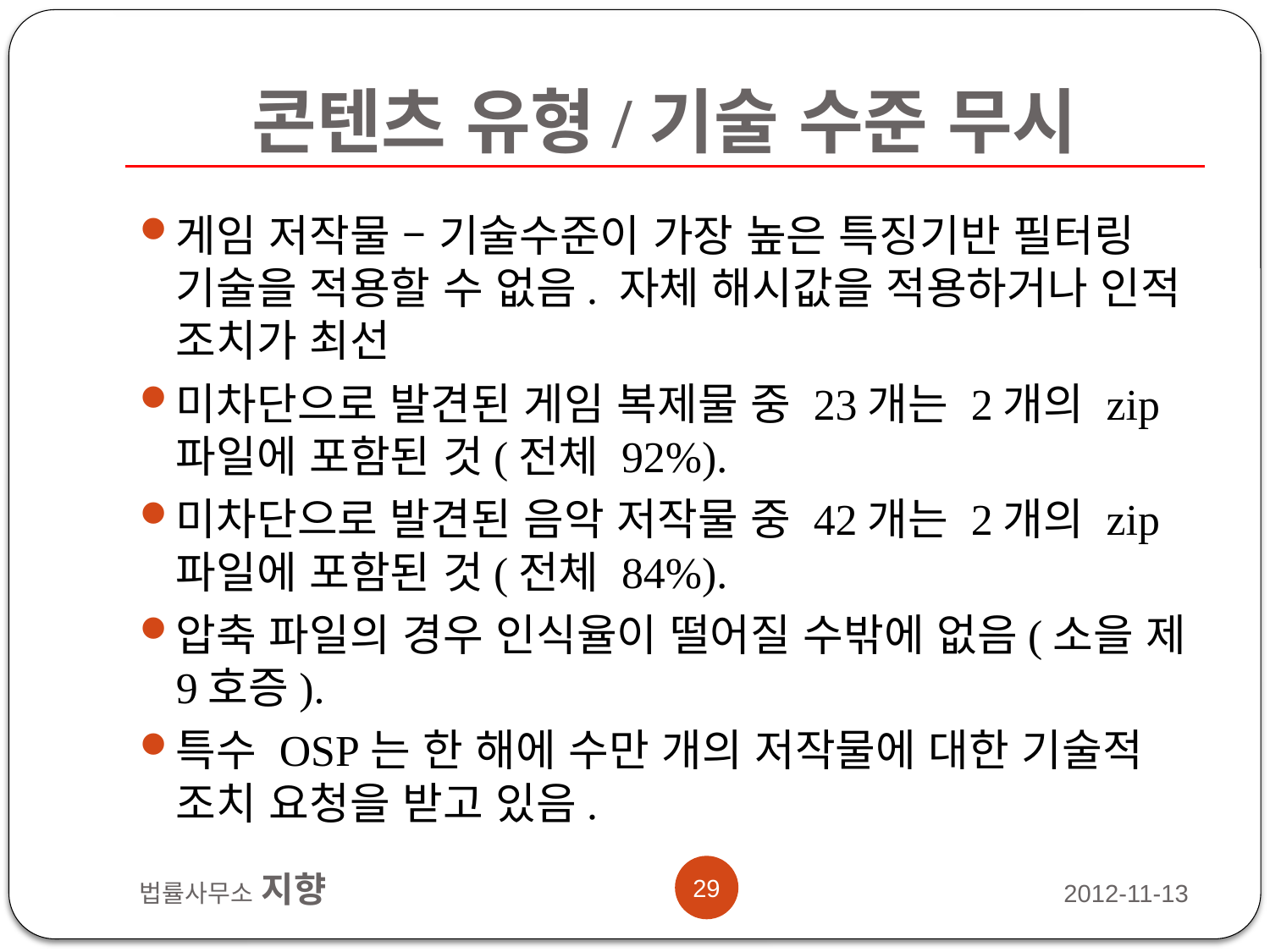

# 콘텐츠 유형/기술 수준 무시
게임 저작물 – 기술수준이 가장 높은 특징기반 필터링 기술을 적용할 수 없음. 자체 해시값을 적용하거나 인적 조치가 최선
미차단으로 발견된 게임 복제물 중 23개는 2개의 zip 파일에 포함된 것(전체 92%).
미차단으로 발견된 음악 저작물 중 42개는 2개의 zip 파일에 포함된 것(전체 84%).
압축 파일의 경우 인식율이 떨어질 수밖에 없음(소을 제9호증).
특수 OSP는 한 해에 수만 개의 저작물에 대한 기술적 조치 요청을 받고 있음.
29
법률사무소 지향
2012-11-13